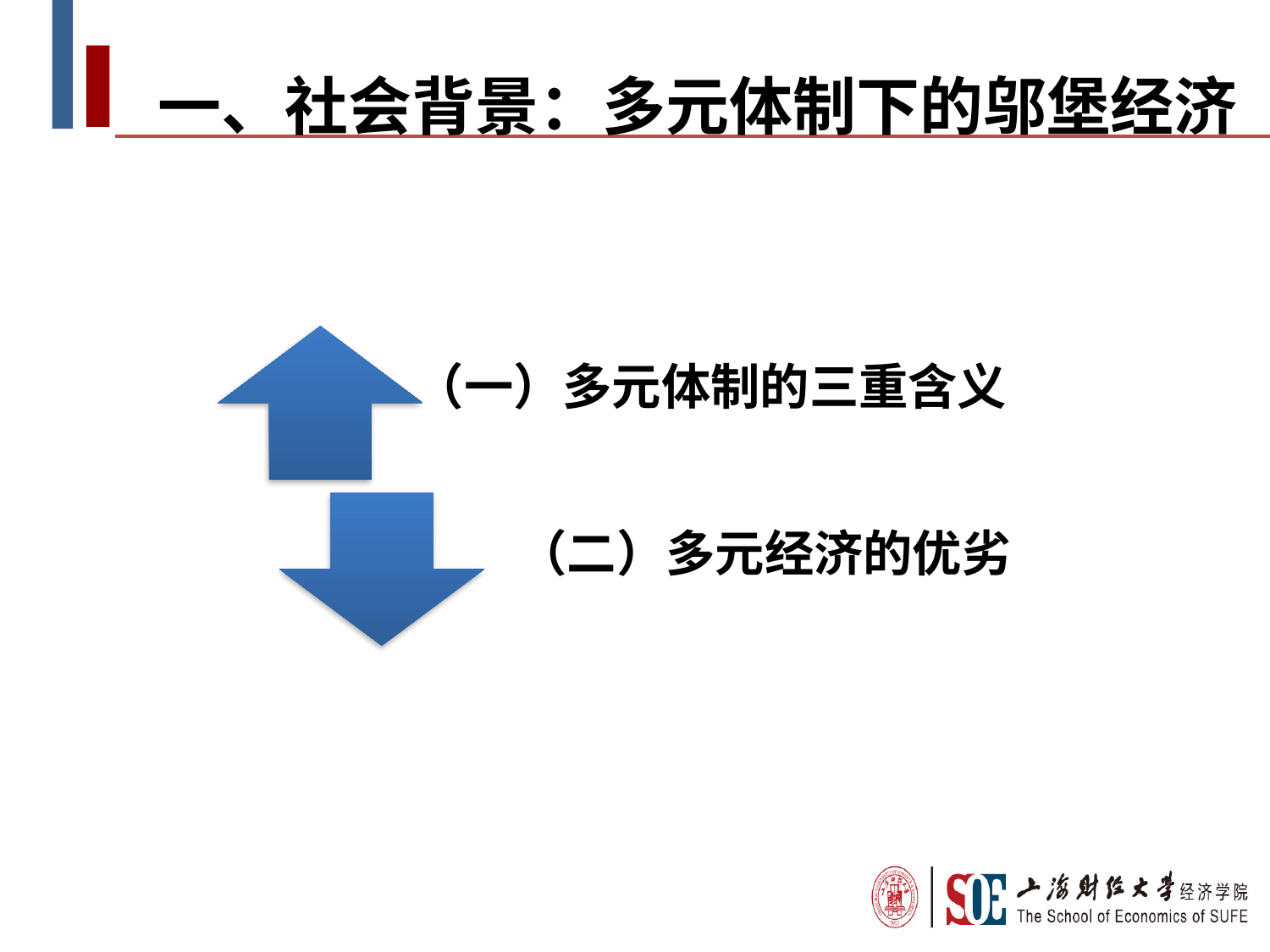

一、社会背景：多元体制下的邬堡经济
（一）多元体制的三重含义
（二）多元经济的优劣